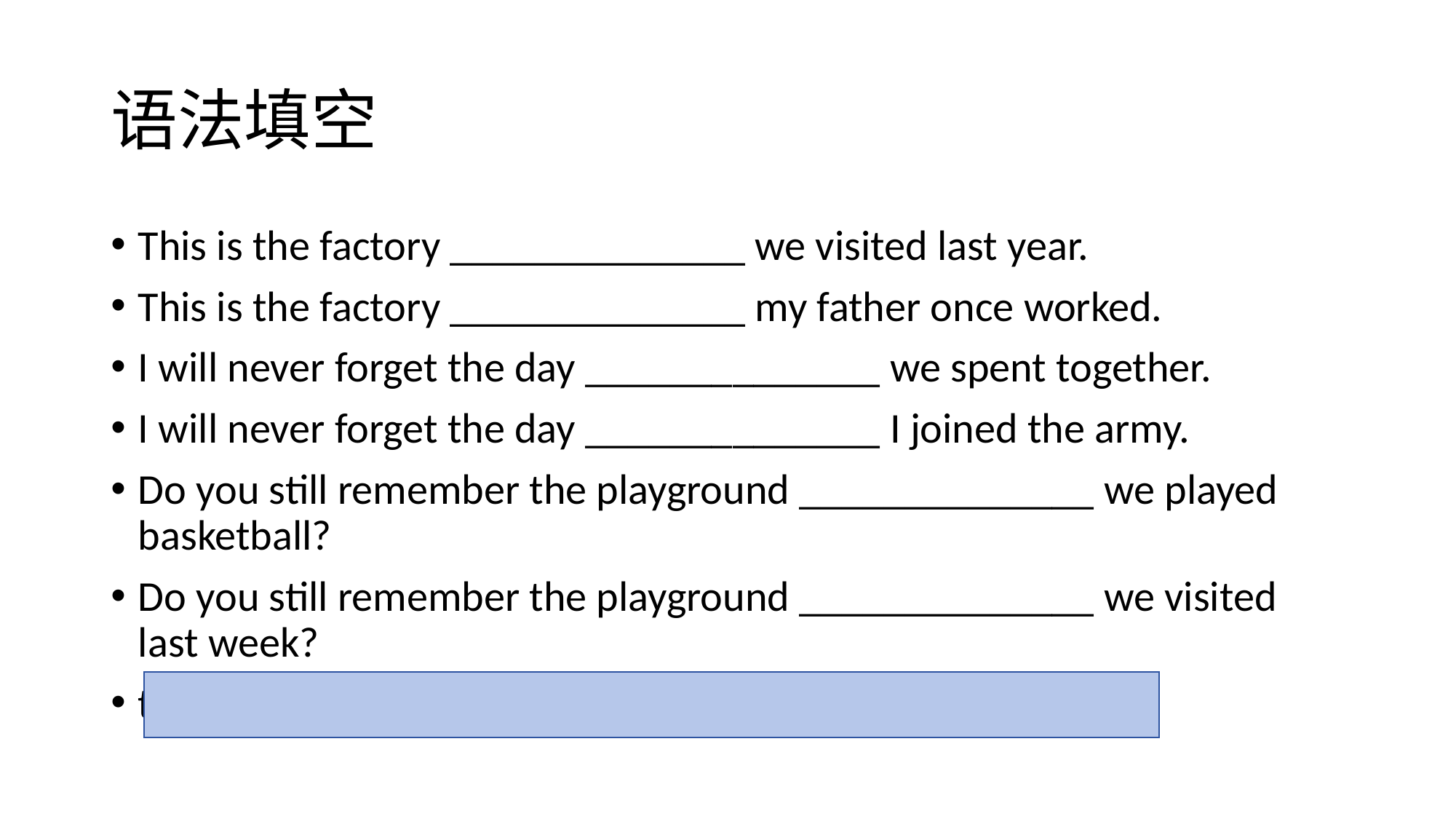

# 语法填空
This is the factory ______________ we visited last year.
This is the factory ______________ my father once worked.
I will never forget the day ______________ we spent together.
I will never forget the day ______________ I joined the army.
Do you still remember the playground ______________ we played basketball?
Do you still remember the playground ______________ we visited last week?
that/which, where,  that/which,  when, where,  that/which